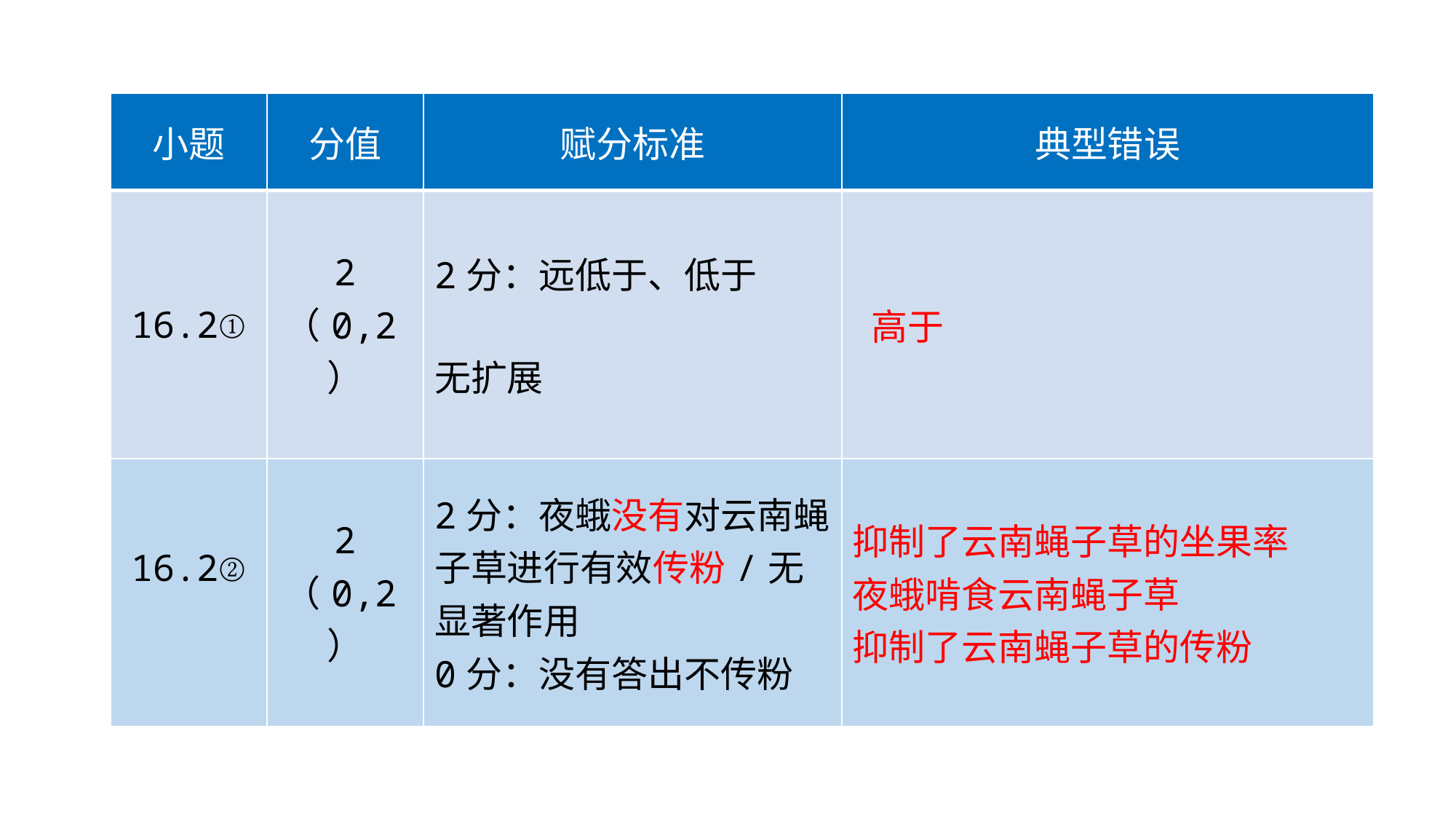

| 小题 | 分值 | 赋分标准 | 典型错误 |
| --- | --- | --- | --- |
| 16.2① | 2 （0,2） | 2分：远低于、低于 无扩展 | 高于 |
| 16.2② | 2 （0,2） | 2分：夜蛾没有对云南蝇子草进行有效传粉/无显著作用 0分：没有答出不传粉 | 抑制了云南蝇子草的坐果率 夜蛾啃食云南蝇子草 抑制了云南蝇子草的传粉 |